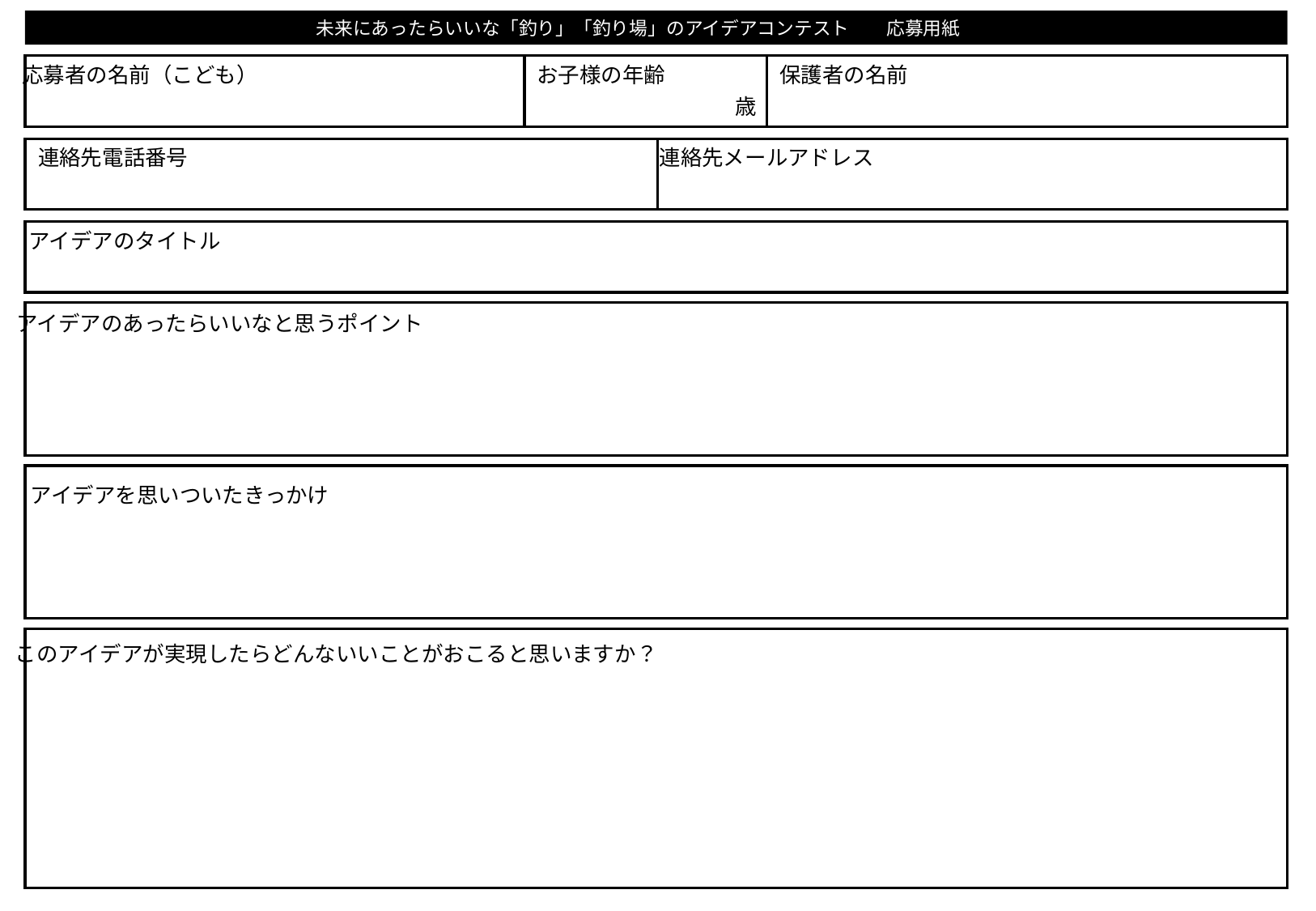

未来にあったらいいな「釣り」「釣り場」のアイデアコンテスト　　応募用紙
応募者の名前（こども）

お子様の年齢
保護者の名前
歳

連絡先電話番号
連絡先メールアドレス

アイデアのタイトル

アイデアのあったらいいなと思うポイント

アイデアを思いついたきっかけ

このアイデアが実現したらどんないいことがおこると思いますか？